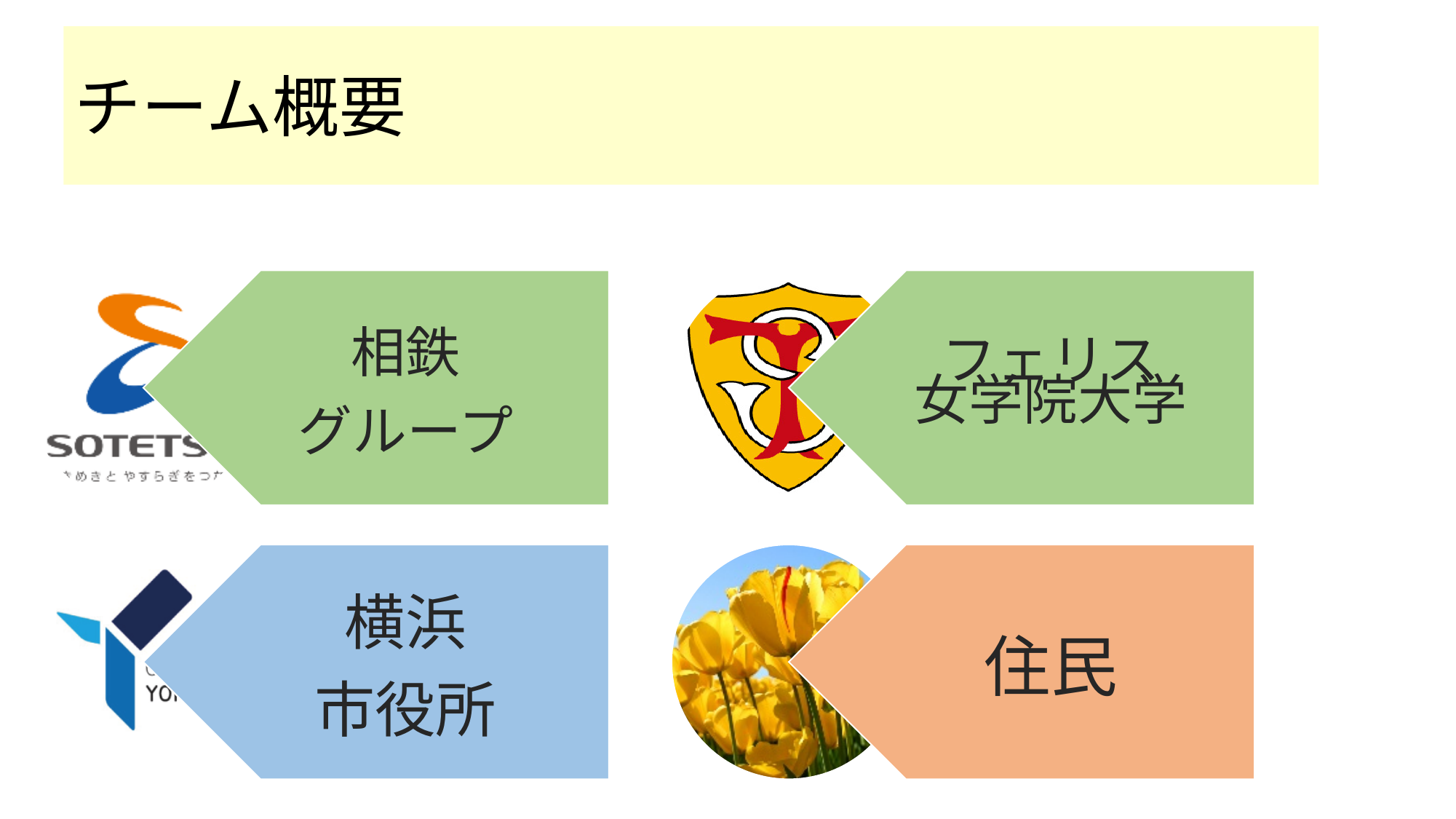

チーム概要
相鉄
グループ
横浜
市役所
フェリス
女学院大学
住民